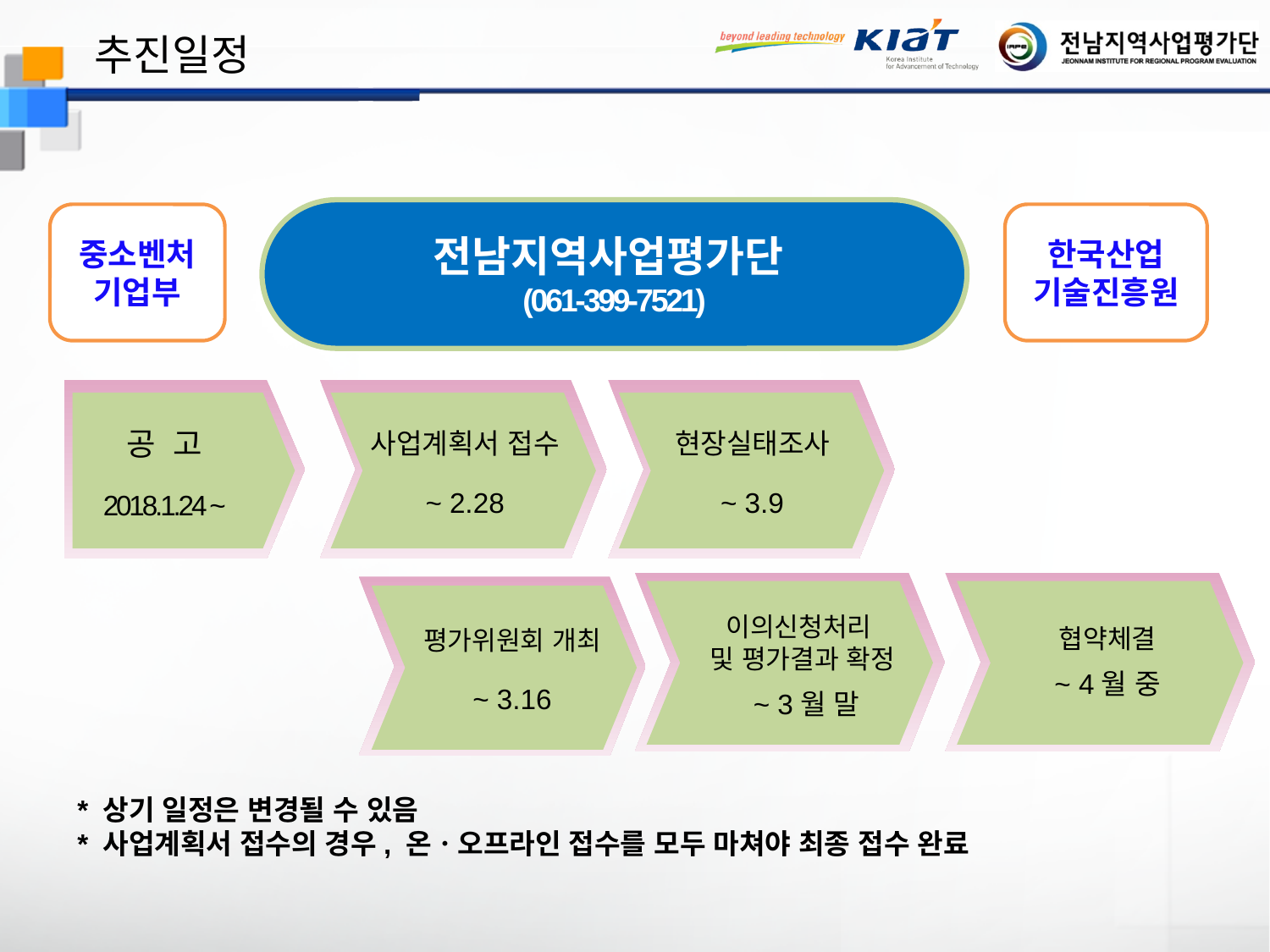

추진일정
전남지역사업평가단
(061-399-7521)
중소벤처기업부
한국산업
기술진흥원

공  고

2018.1.24 ~
사업계획서 접수

~ 2.28
현장실태조사

~ 3.9

협약체결

~ 4월 중
이의신청처리
및 평가결과 확정

 ~ 3월 말
평가위원회 개최

~ 3.16
* 상기 일정은 변경될 수 있음
* 사업계획서 접수의 경우, 온ㆍ오프라인 접수를 모두 마쳐야 최종 접수 완료